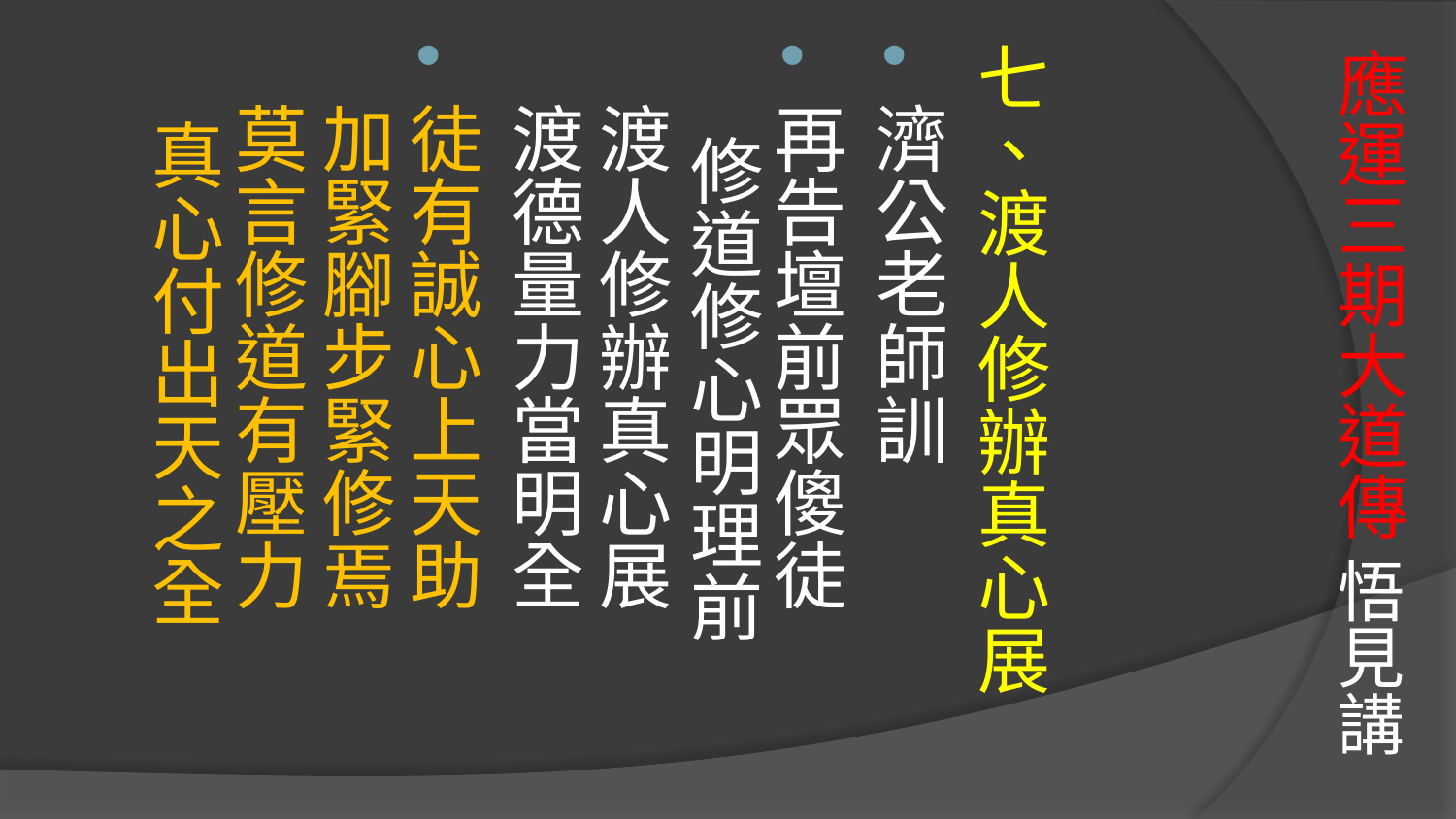

# 應運三期大道傳 悟見講
七、渡人修辦真心展
濟公老師訓
再告壇前眾傻徒             修道修心明理前
渡人修辦真心展          渡德量力當明全
徒有誠心上天助         加緊腳步緊修焉
莫言修道有壓力            真心付出天之全